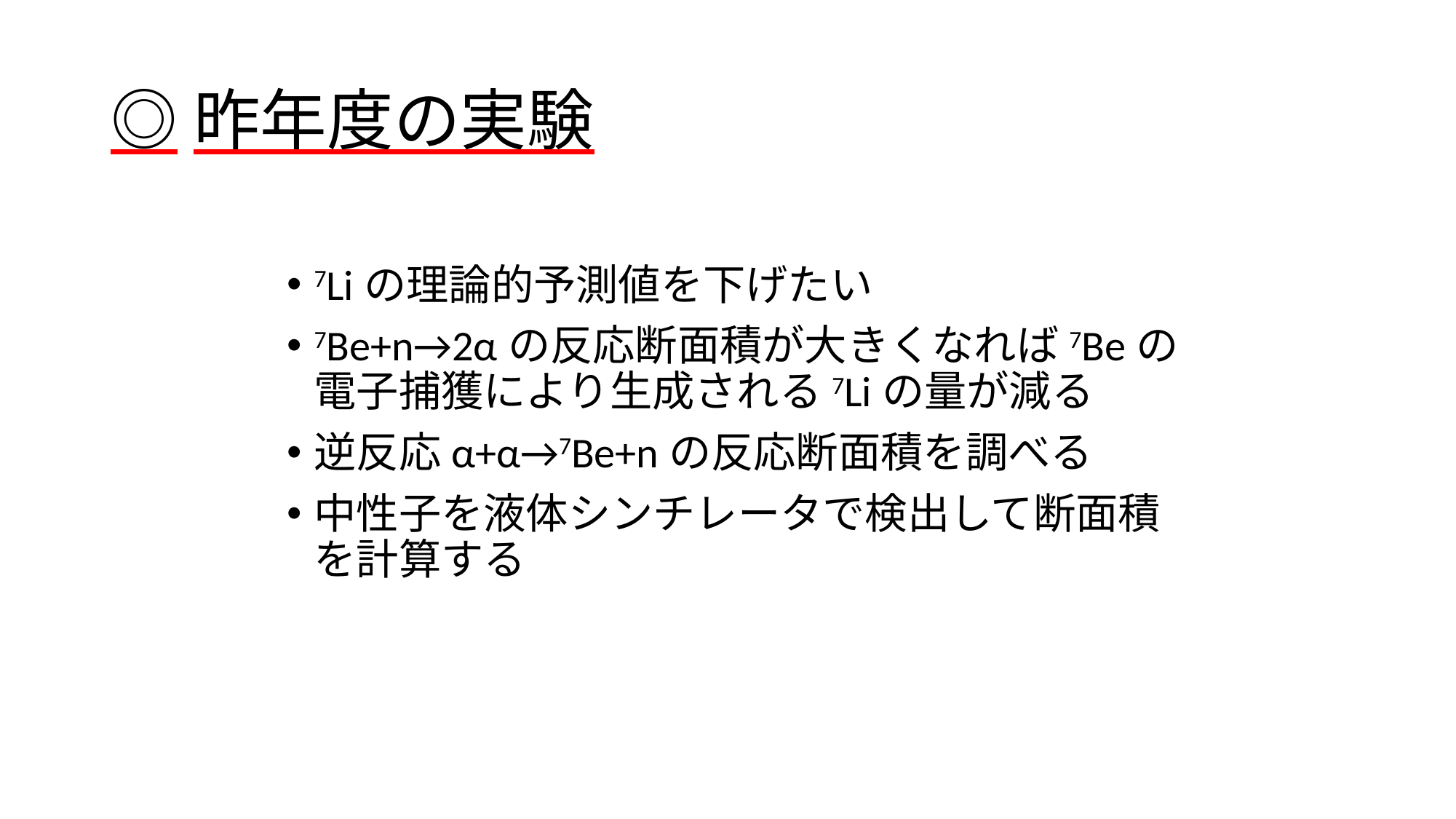

# ◎昨年度の実験
7Liの理論的予測値を下げたい
7Be+n→2αの反応断面積が大きくなれば7Beの電子捕獲により生成される7Liの量が減る
逆反応α+α→7Be+nの反応断面積を調べる
中性子を液体シンチレータで検出して断面積を計算する